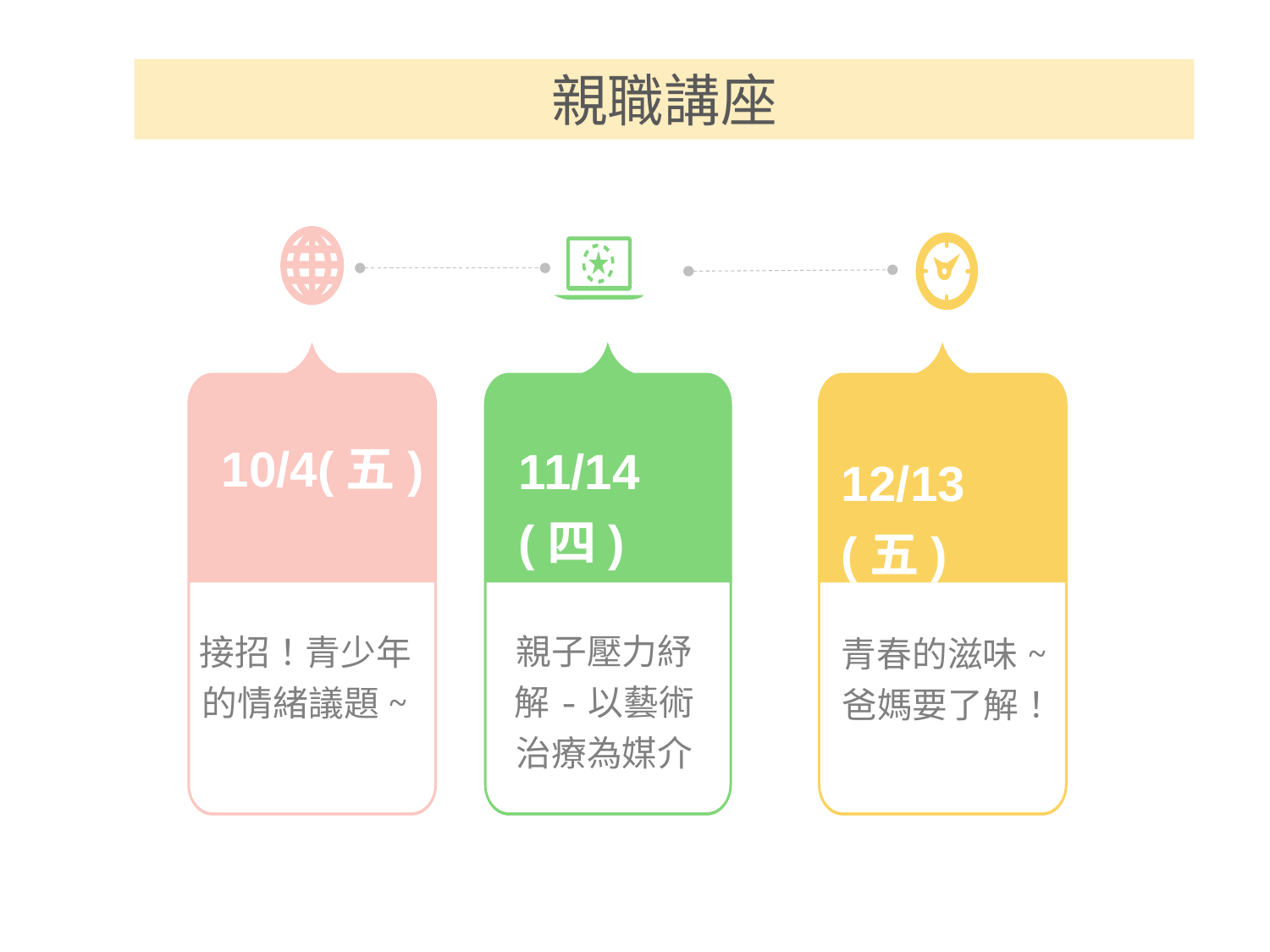

親職講座

10/4(五)
11/14(四)
12/13(五)
親子壓力紓解-以藝術治療為媒介
接招！青少年的情緒議題~
青春的滋味~爸媽要了解！